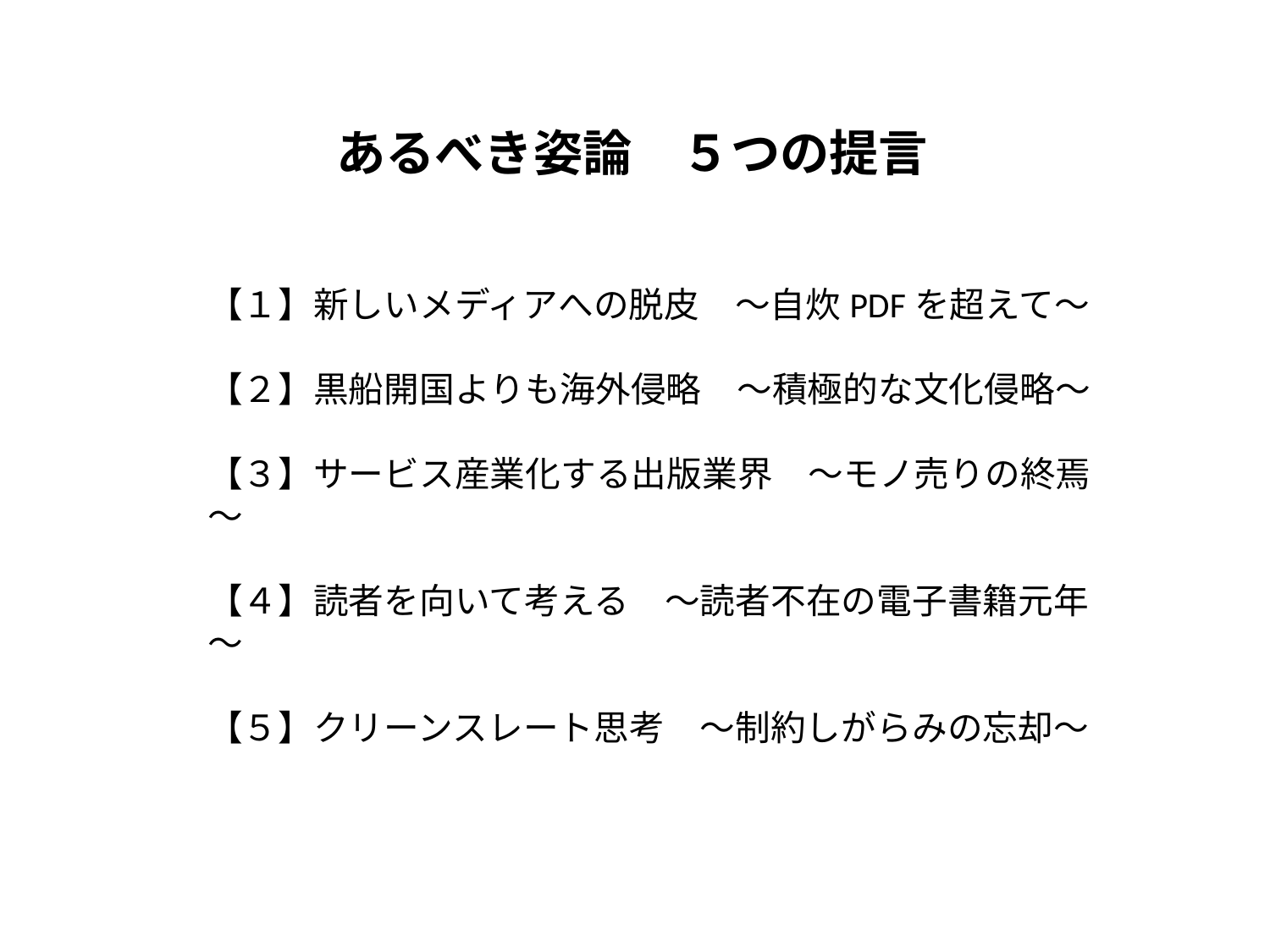

あるべき姿論　５つの提言
【１】新しいメディアへの脱皮　～自炊PDFを超えて～

【２】黒船開国よりも海外侵略　～積極的な文化侵略～

【３】サービス産業化する出版業界　～モノ売りの終焉～

【４】読者を向いて考える　～読者不在の電子書籍元年～

【５】クリーンスレート思考　～制約しがらみの忘却～